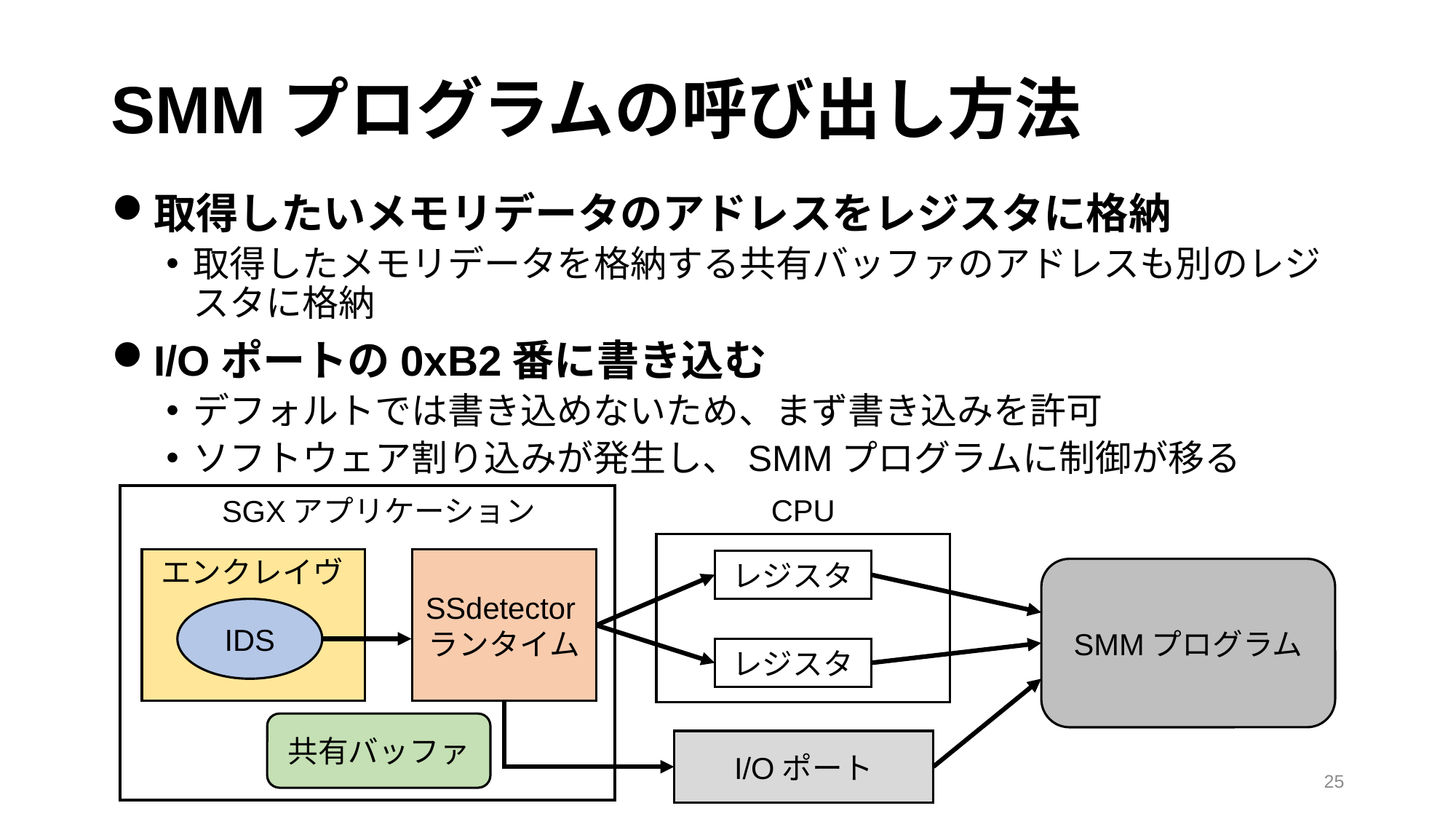

# SMMプログラムの呼び出し方法
取得したいメモリデータのアドレスをレジスタに格納
取得したメモリデータを格納する共有バッファのアドレスも別のレジスタに格納
I/Oポートの0xB2番に書き込む
デフォルトでは書き込めないため、まず書き込みを許可
ソフトウェア割り込みが発生し、SMMプログラムに制御が移る

CPU
SGXアプリケーション

エンクレイヴ

IDS
SSdetectorランタイム
レジスタ
レジスタ
SMMプログラム
共有バッファ
I/Oポート
25